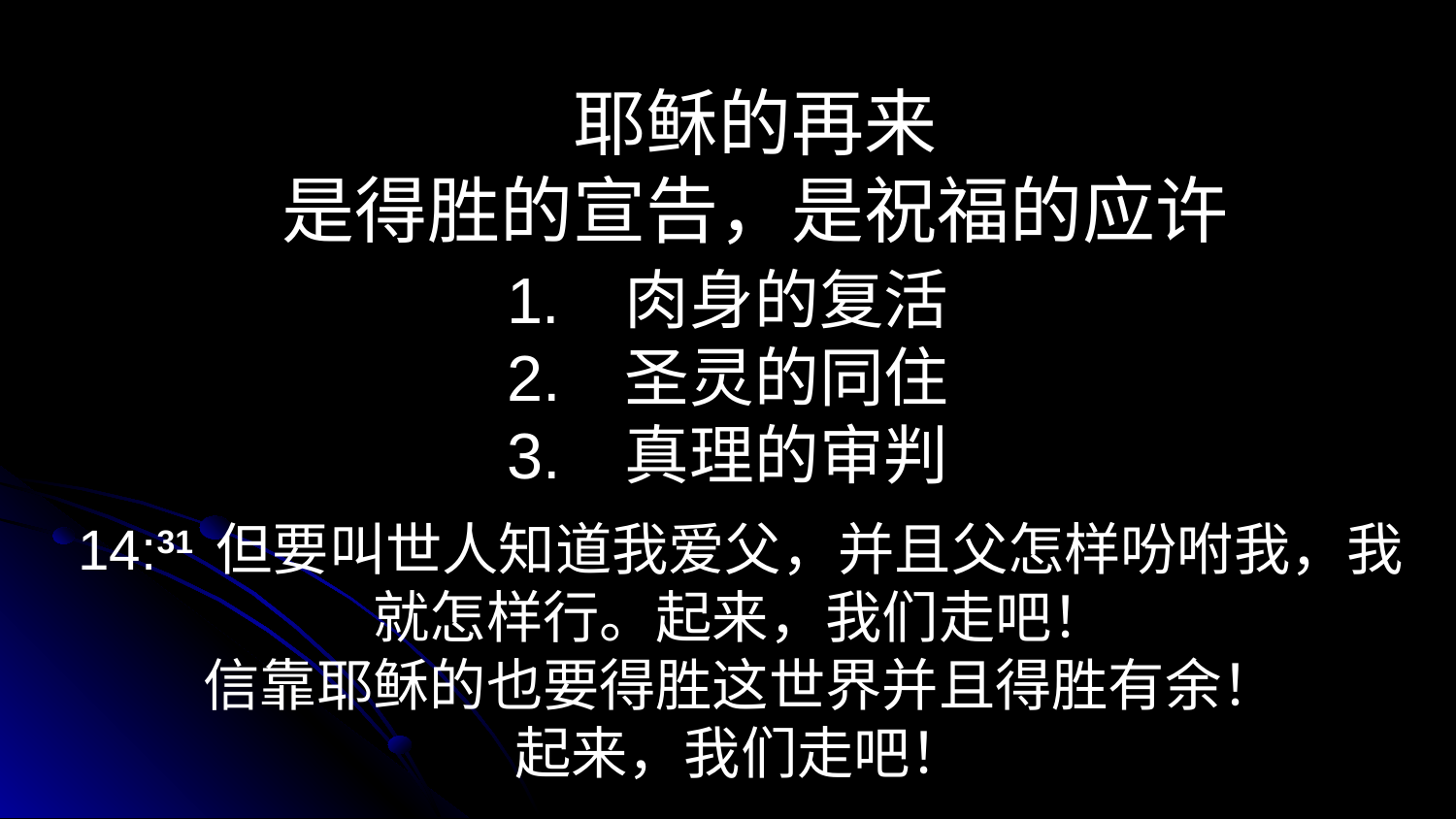

耶稣的再来
是得胜的宣告，是祝福的应许
肉身的复活
圣灵的同住
真理的审判
14:31 但要叫世人知道我爱父，并且父怎样吩咐我，我就怎样行。起来，我们走吧！
信靠耶稣的也要得胜这世界并且得胜有余！
起来，我们走吧！